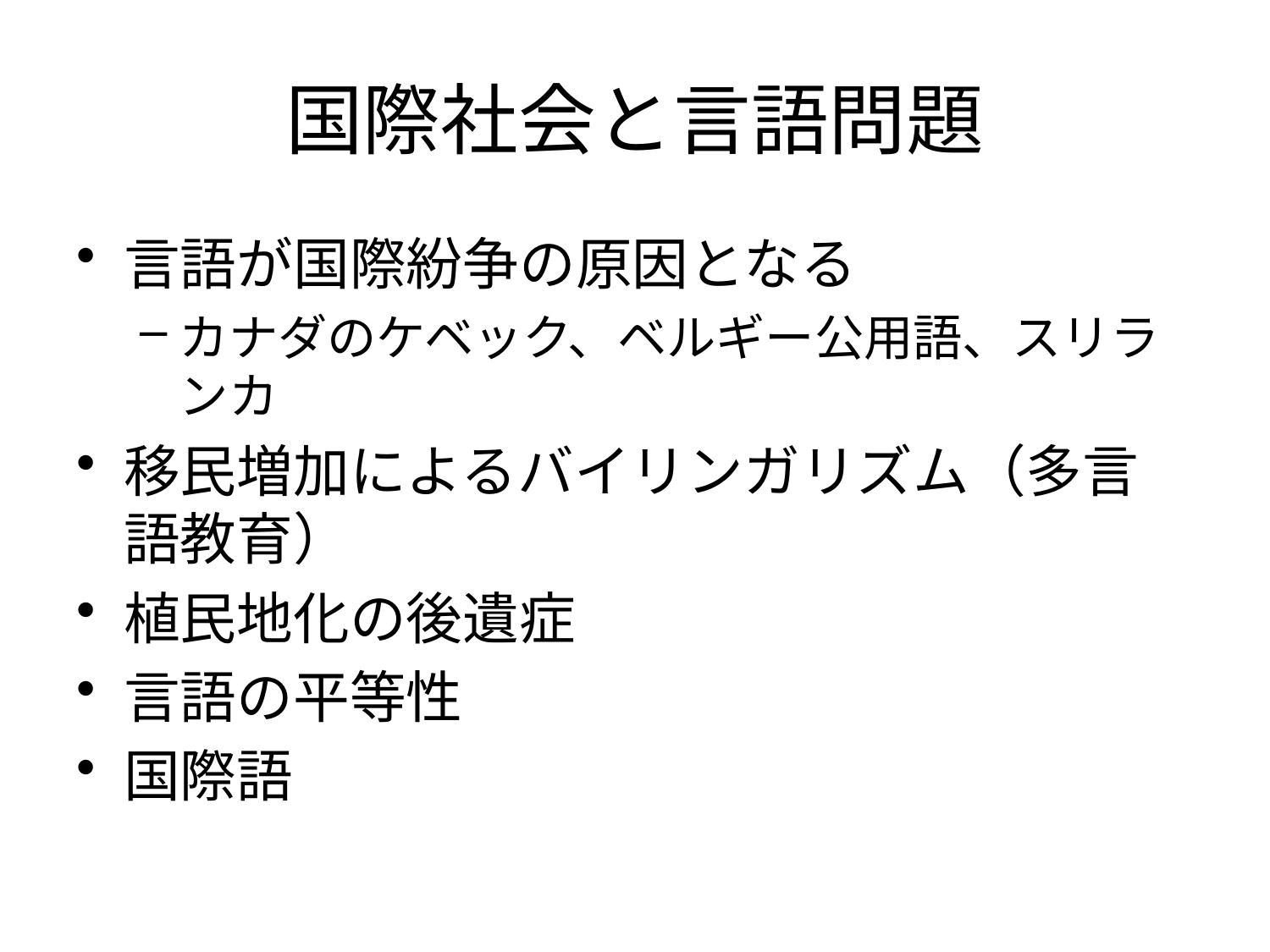

# 国際社会と言語問題
言語が国際紛争の原因となる
カナダのケベック、ベルギー公用語、スリランカ
移民増加によるバイリンガリズム（多言語教育）
植民地化の後遺症
言語の平等性
国際語